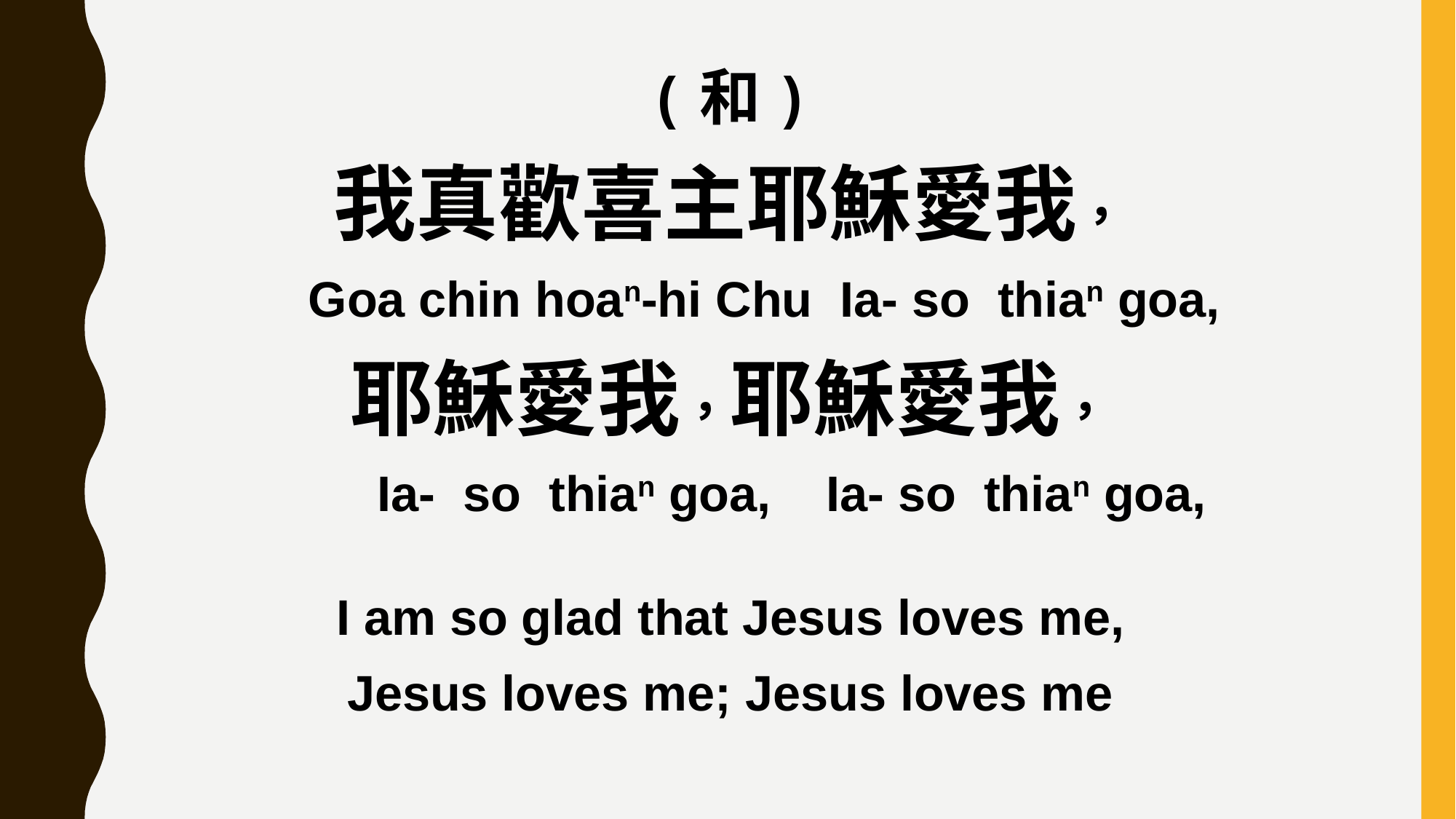

(和)
我真歡喜主耶穌愛我，
        Goa chin hoan-hi Chu  Ia- so  thian goa,
耶穌愛我，耶穌愛我，
             Ia-  so  thian goa,    Ia- so  thian goa,

I am so glad that Jesus loves me,
Jesus loves me; Jesus loves me